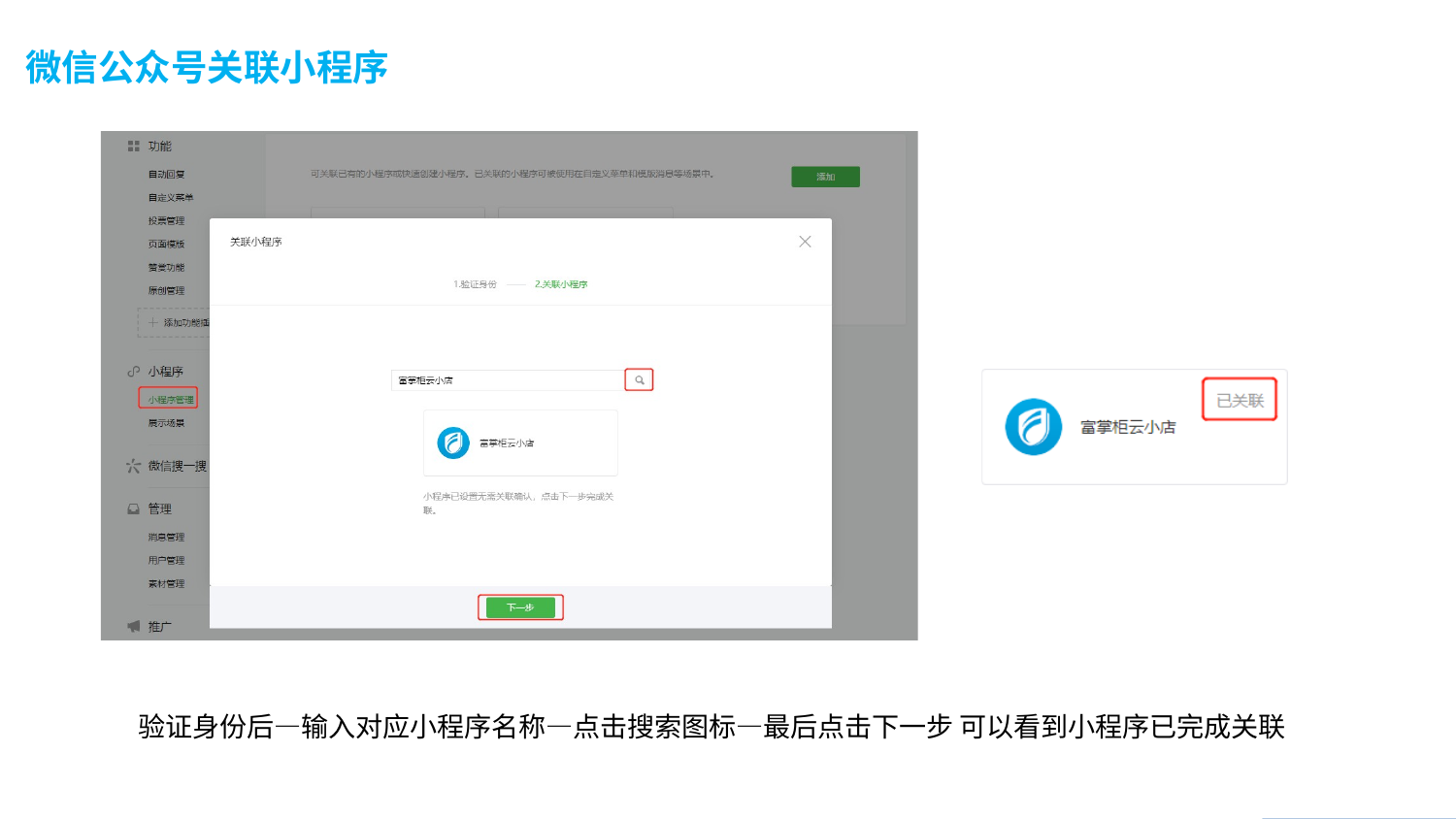

# 微信公众号关联小程序

验证身份后—输入对应小程序名称—点击搜索图标—最后点击下一步 可以看到小程序已完成关联